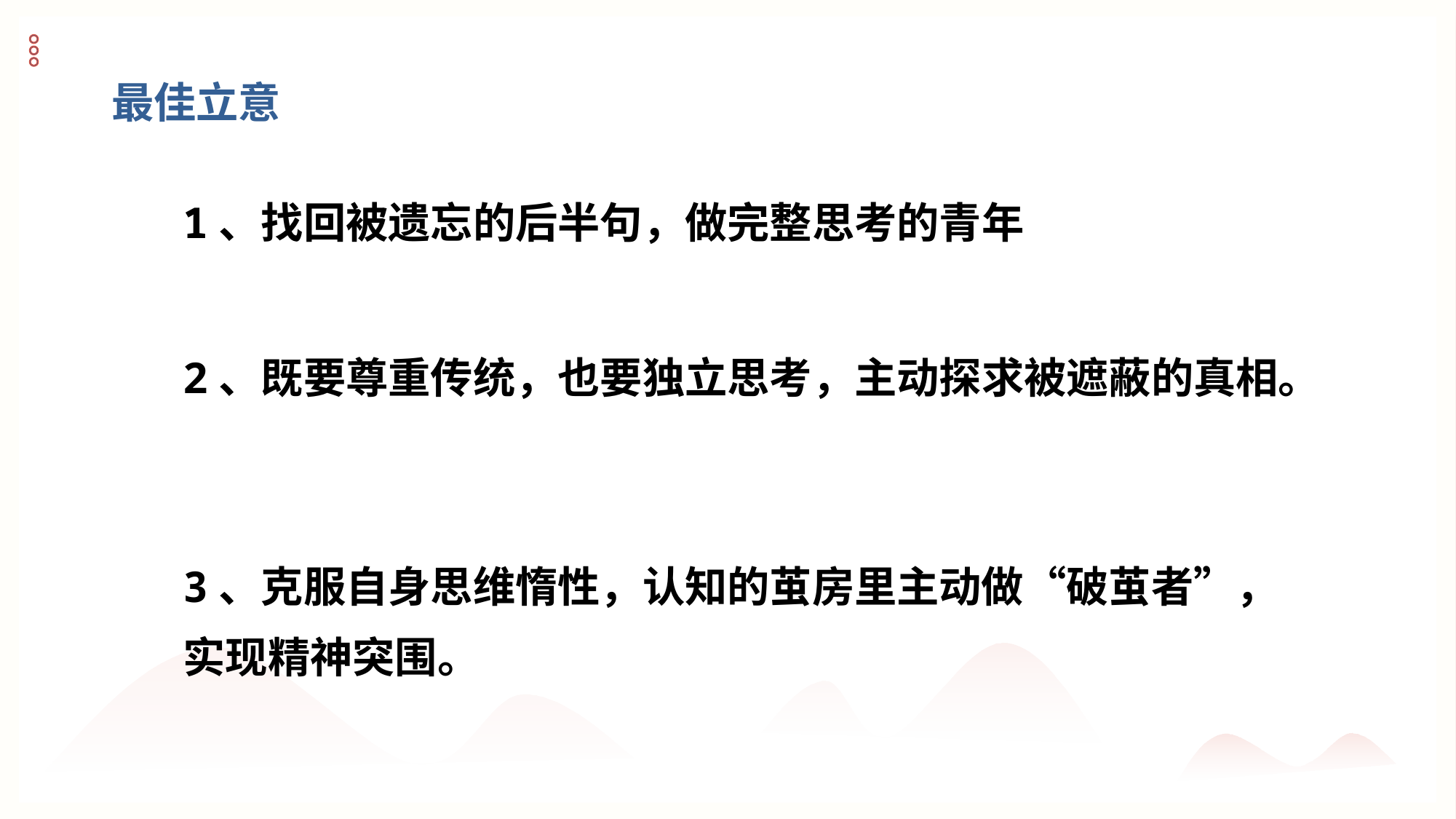

最佳立意
1、找回被遗忘的后半句，做完整思考的青年
2、既要尊重传统，也要独立思考，主动探求被遮蔽的真相。
3、克服自身思维惰性，认知的茧房里主动做“破茧者”，实现精神突围。